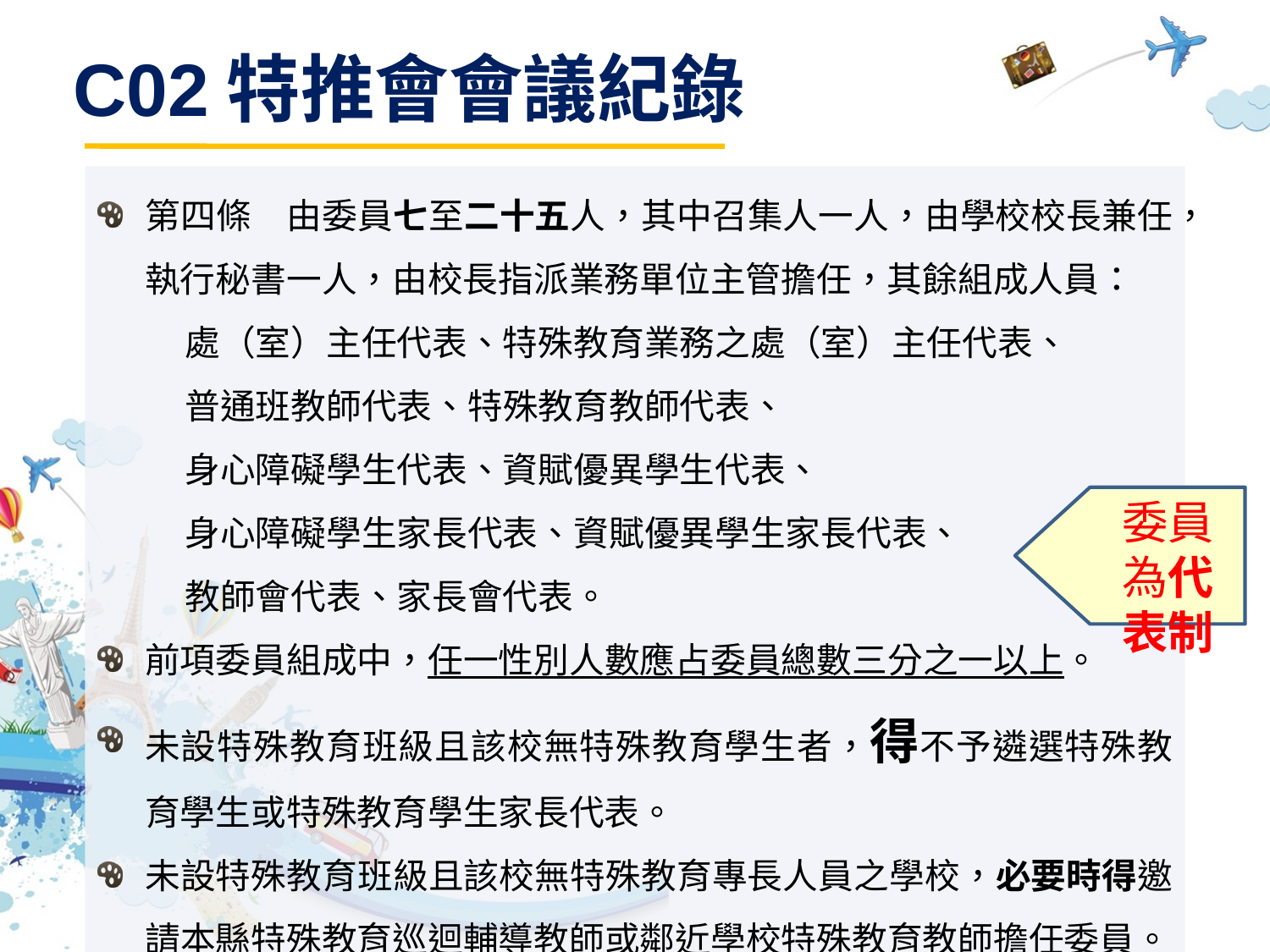

C02特推會會議紀錄
第四條　由委員七至二十五人，其中召集人一人，由學校校長兼任，執行秘書一人，由校長指派業務單位主管擔任，其餘組成人員：
處（室）主任代表、特殊教育業務之處（室）主任代表、
普通班教師代表、特殊教育教師代表、
身心障礙學生代表、資賦優異學生代表、
身心障礙學生家長代表、資賦優異學生家長代表、
教師會代表、家長會代表。
前項委員組成中，任一性別人數應占委員總數三分之一以上。
未設特殊教育班級且該校無特殊教育學生者，得不予遴選特殊教育學生或特殊教育學生家長代表。
未設特殊教育班級且該校無特殊教育專長人員之學校，必要時得邀請本縣特殊教育巡迴輔導教師或鄰近學校特殊教育教師擔任委員。
委員為代表制